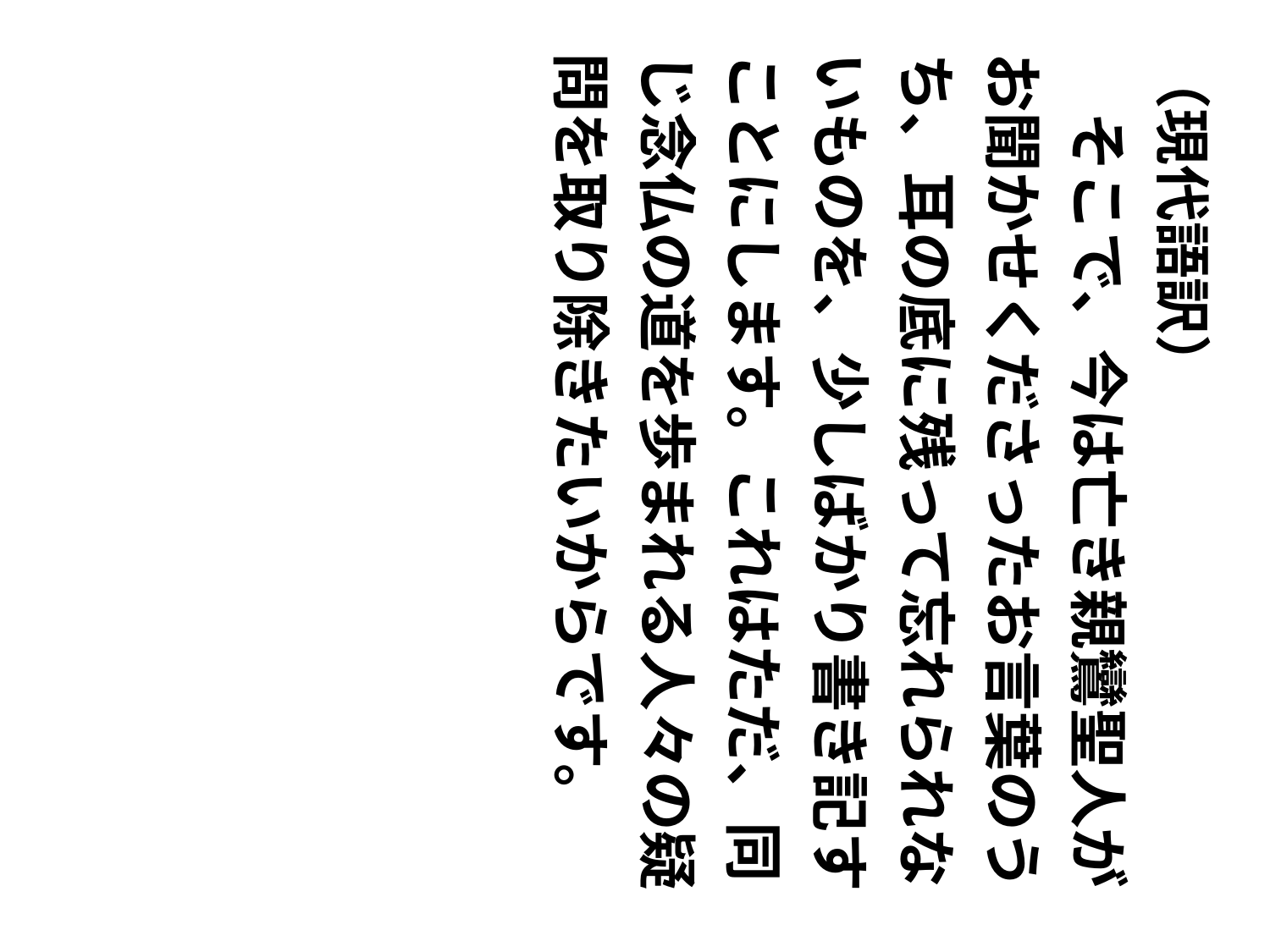

（現代語訳）
　そこで、今は亡き親鸞聖人がお聞かせくださったお言葉のうち、耳の底に残って忘れられないものを、少しばかり書き記すことにします。これはただ、同じ念仏の道を歩まれる人々の疑問を取り除きたいからです。